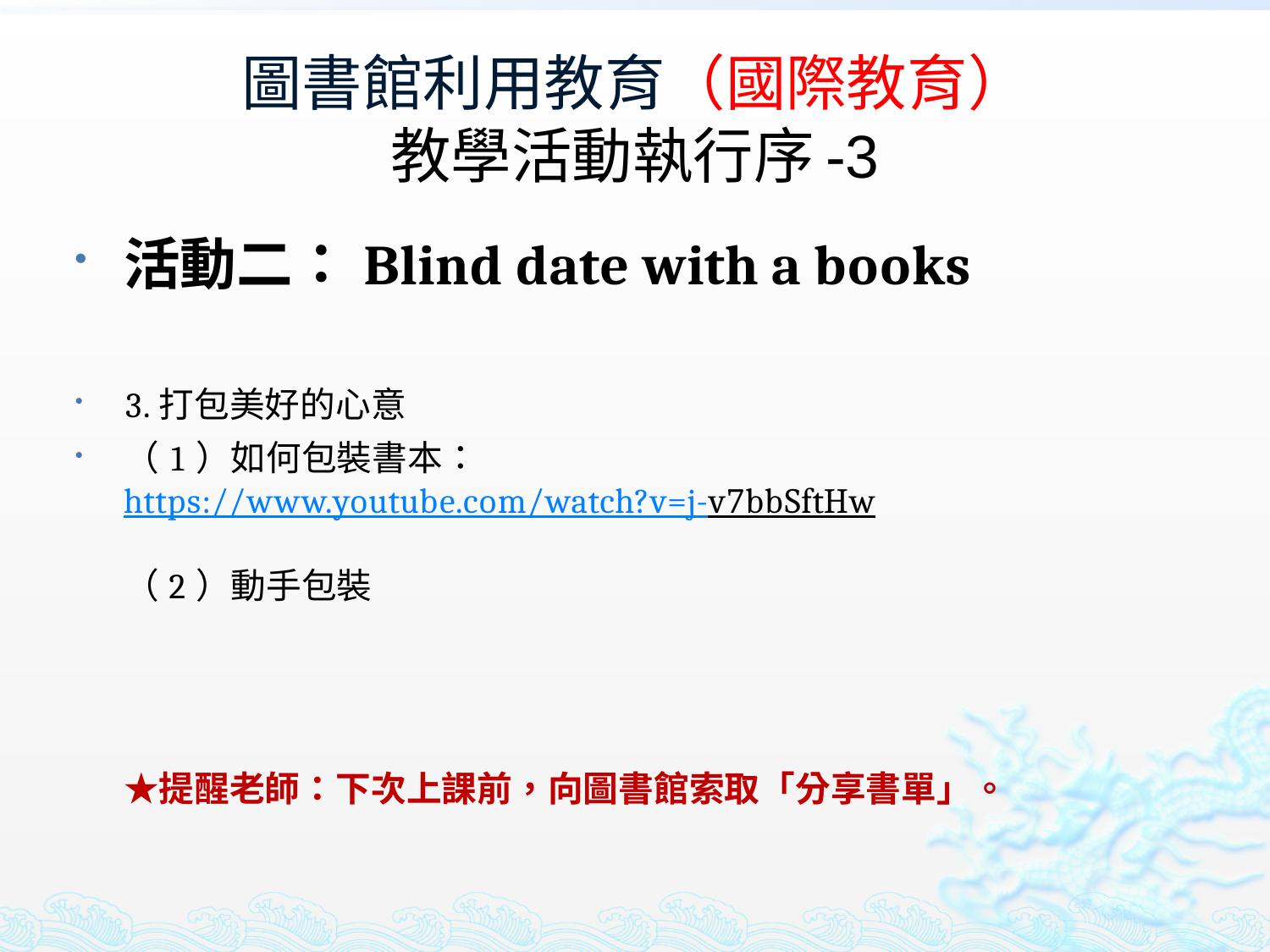

# 圖書館利用教育（國際教育） 教學活動執行序-3
活動二：Blind date with a books

3.打包美好的心意
（1）如何包裝書本：
https://www.youtube.com/watch?v=j-v7bbSftHw
（2）動手包裝
★提醒老師：下次上課前，向圖書館索取「分享書單」。